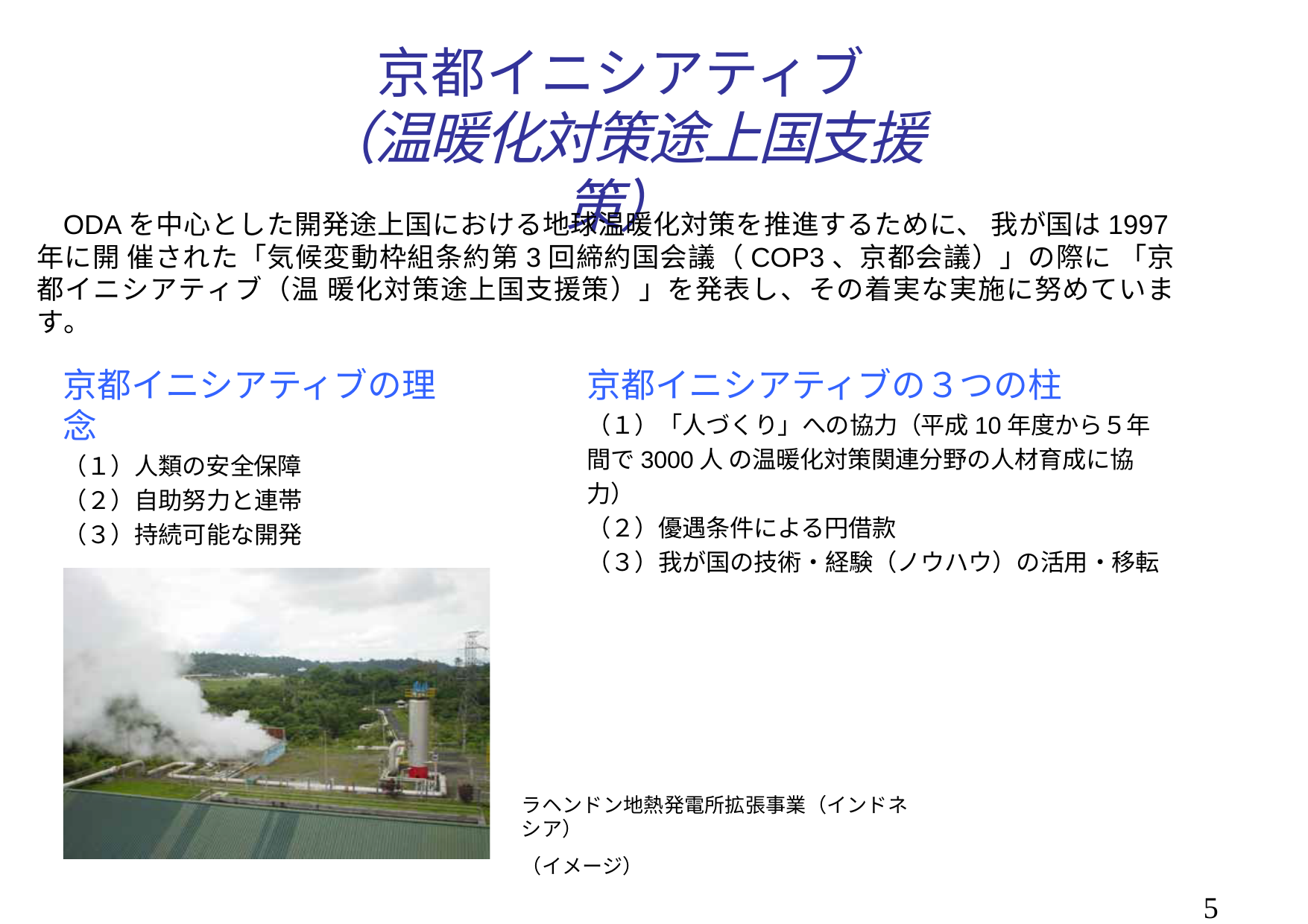

# 京都イニシアティブ
（温暖化対策途上国支援策）
ODAを中心とした開発途上国における地球温暖化対策を推進するために、 我が国は1997年に開 催された「気候変動枠組条約第3回締約国会議（COP3、京都会議）」の際に 「京都イニシアティブ（温 暖化対策途上国支援策）」を発表し、その着実な実施に努めています。
京都イニシアティブの理念
（１）人類の安全保障
（２）自助努力と連帯
（３）持続可能な開発
京都イニシアティブの３つの柱
（１）「人づくり」への協力（平成10年度から５年間で3000人 の温暖化対策関連分野の人材育成に協力）
（２）優遇条件による円借款
（３）我が国の技術・経験（ノウハウ）の活用・移転

ラヘンドン地熱発電所拡張事業（インドネシア）
（イメージ）
5